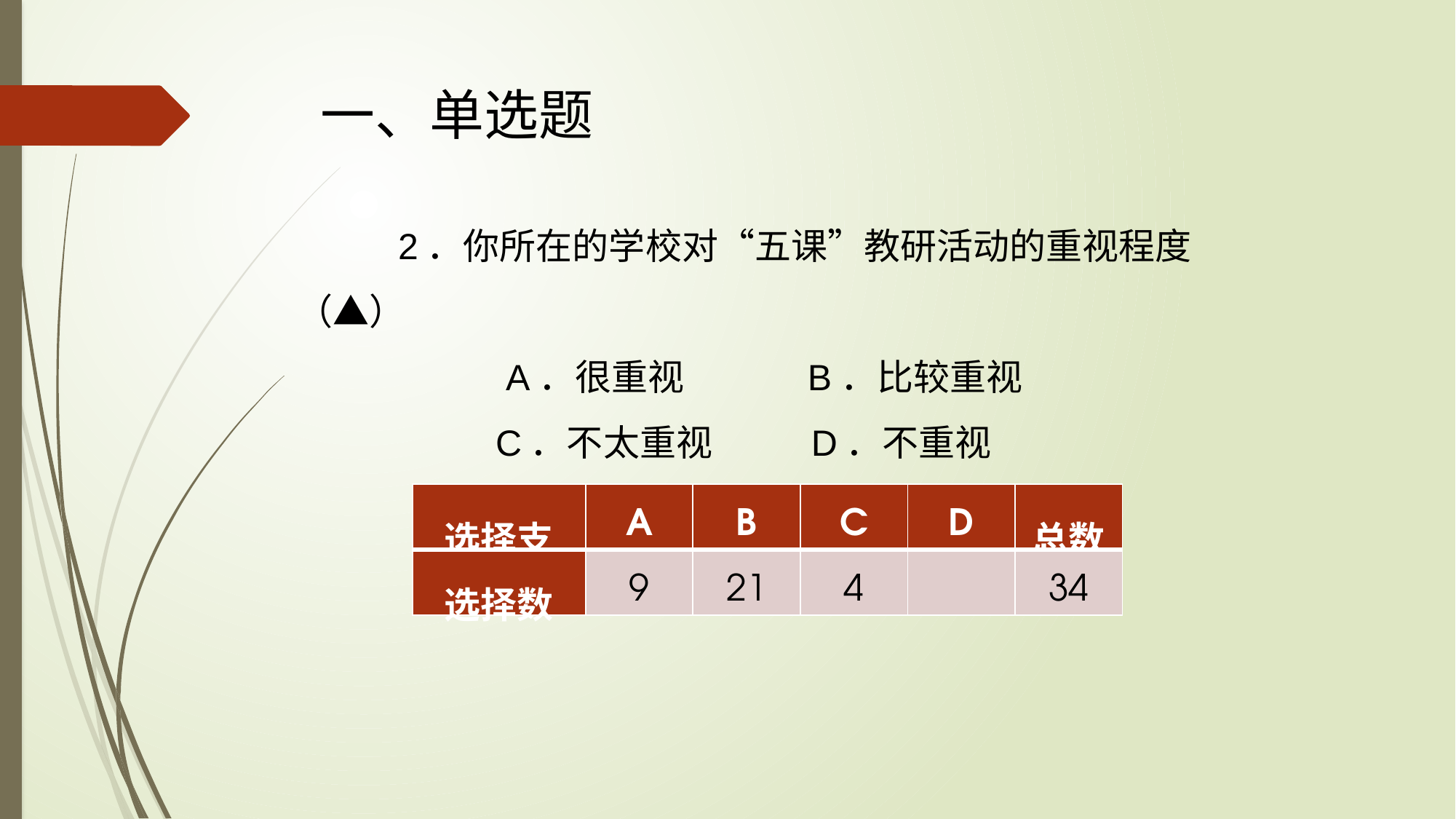

# 一、单选题
   2．你所在的学校对“五课”教研活动的重视程度（▲）
                 A．很重视              B．比较重视
                C．不太重视           D．不重视
| 选择支 | A | B | C | D | 总数 |
| --- | --- | --- | --- | --- | --- |
| 选择数 | 9 | 21 | 4 |  | 34 |